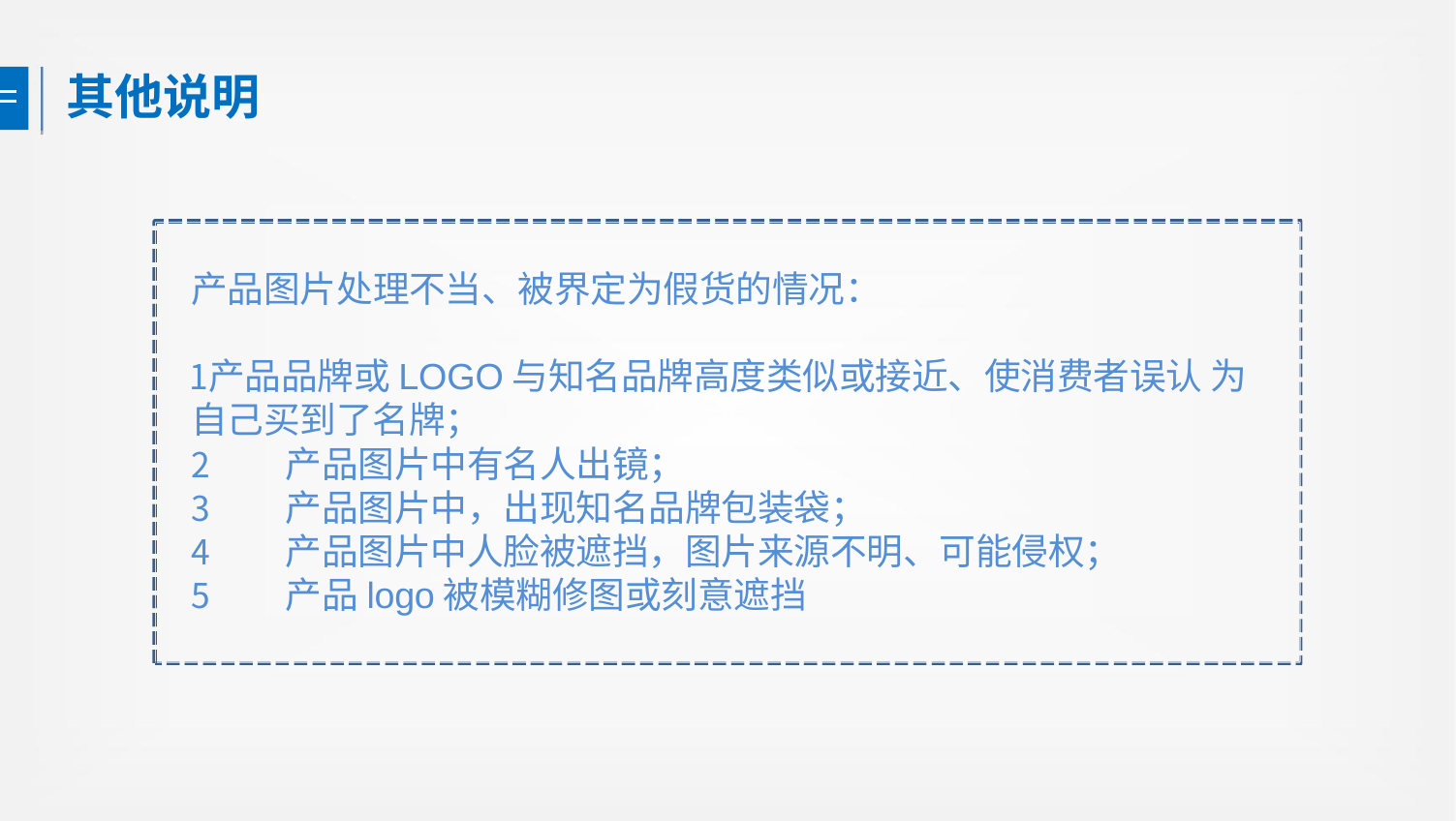

# 其他说明

产品图片处理不当、被界定为假货的情况：
产品品牌或LOGO与知名品牌高度类似或接近、使消费者误认 为自己买到了名牌；
产品图片中有名人出镜；
产品图片中，出现知名品牌包装袋；
产品图片中人脸被遮挡，图片来源不明、可能侵权；
产品logo被模糊修图或刻意遮挡